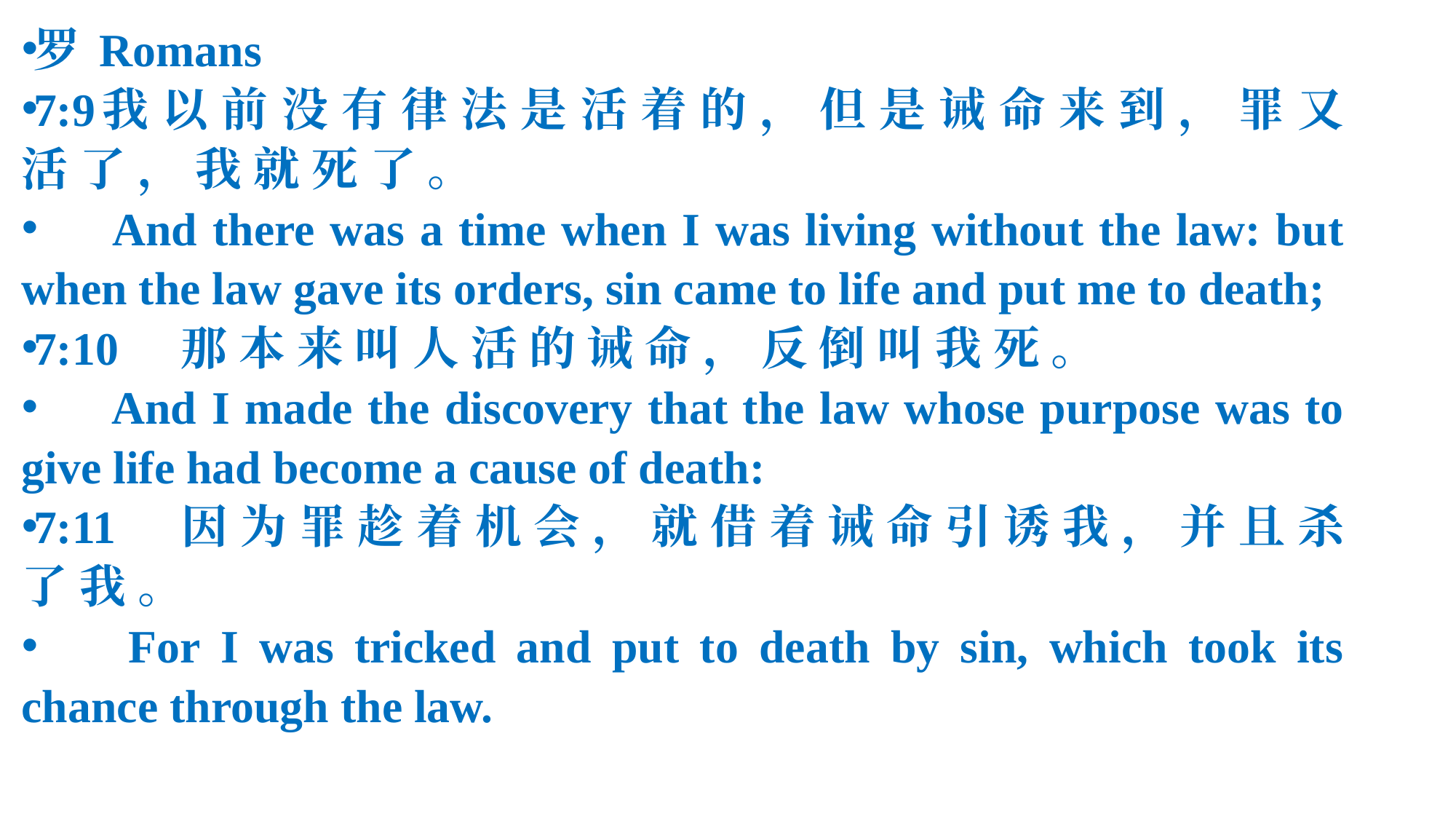

罗 Romans
7:9	我 以 前 没 有 律 法 是 活 着 的 ， 但 是 诫 命 来 到 ， 罪 又 活 了 ， 我 就 死 了 。
   	And there was a time when I was living without the law: but when the law gave its orders, sin came to life and put me to death;
7:10	那 本 来 叫 人 活 的 诫 命 ， 反 倒 叫 我 死 。
   	And I made the discovery that the law whose purpose was to give life had become a cause of death:
7:11	因 为 罪 趁 着 机 会 ， 就 借 着 诫 命 引 诱 我 ， 并 且 杀 了 我 。
   	For I was tricked and put to death by sin, which took its chance through the law.